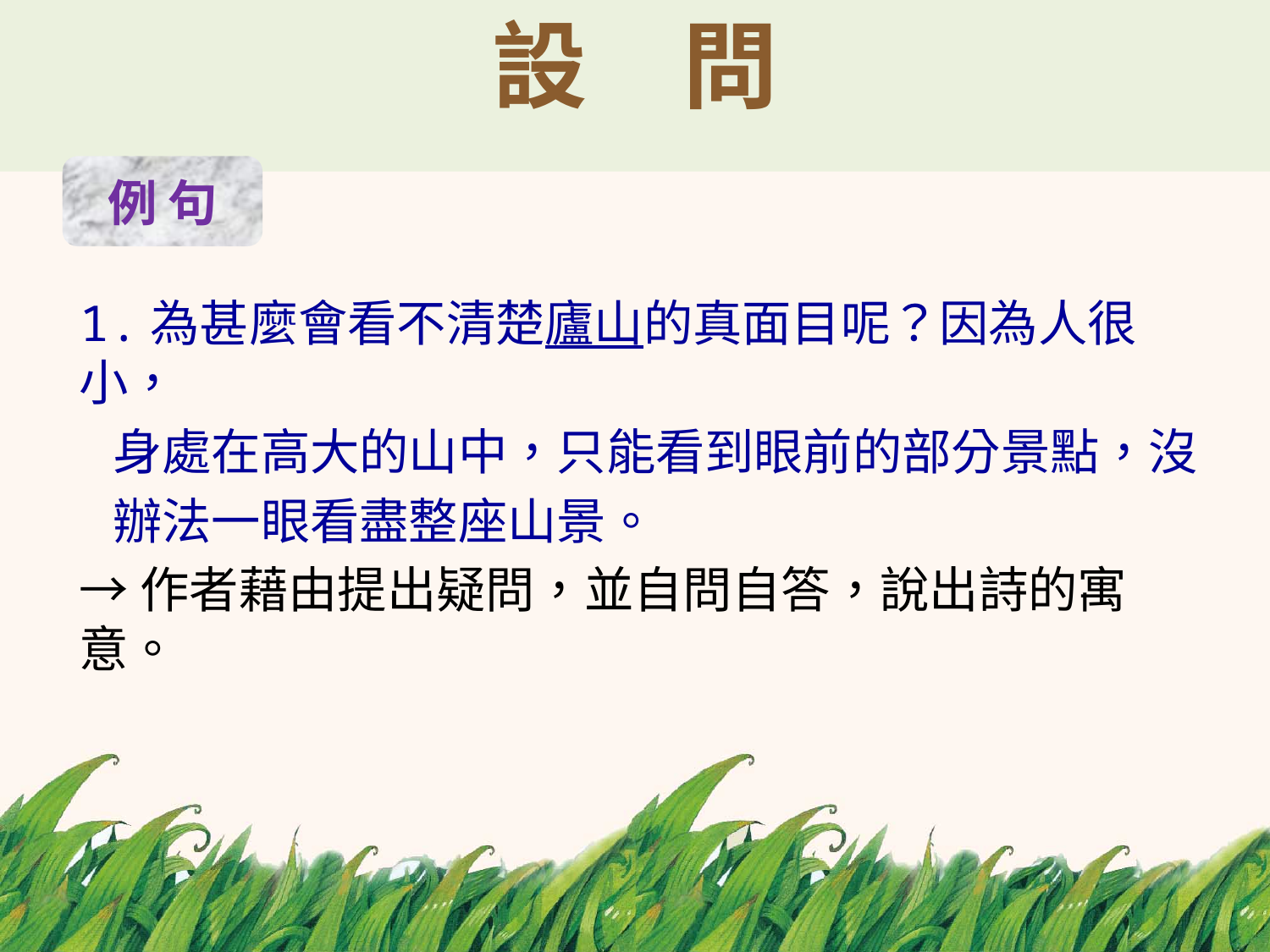

# 設　問
例 句
1.為甚麼會看不清楚廬山的真面目呢？因為人很小，
  身處在高大的山中，只能看到眼前的部分景點，沒
  辦法一眼看盡整座山景。
→作者藉由提出疑問，並自問自答，說出詩的寓意。